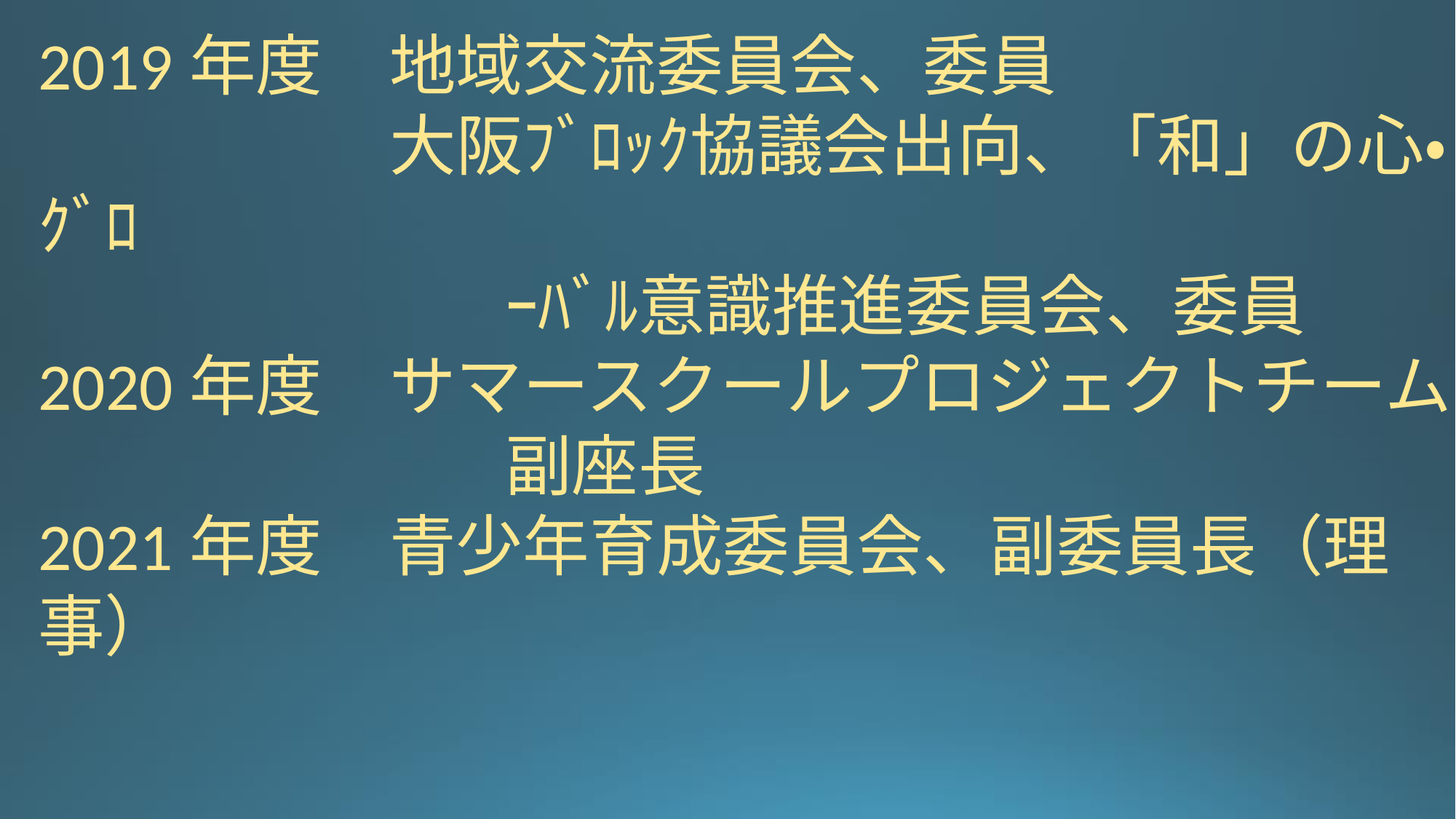

2019年度　地域交流委員会、委員
		　　大阪ﾌﾞﾛｯｸ協議会出向、「和」の心・ｸﾞﾛ
　　　　　　　ｰﾊﾞﾙ意識推進委員会、委員
2020年度　サマースクールプロジェクトチーム、
　　　　　　　副座長
2021年度　青少年育成委員会、副委員長（理事）